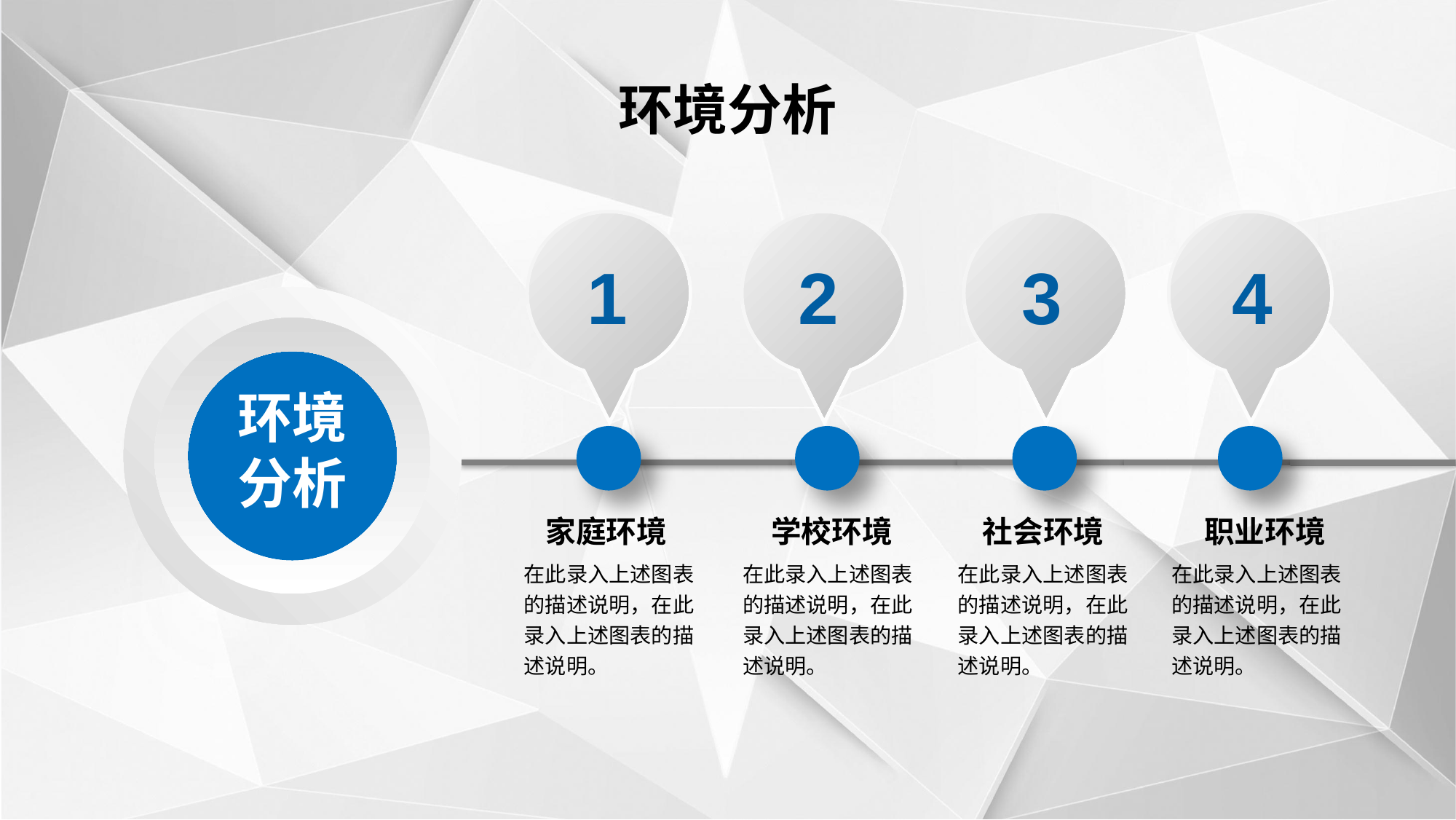

环境分析

1
2
3
4

环境
分析

家庭环境
学校环境
社会环境
职业环境
在此录入上述图表的描述说明，在此录入上述图表的描述说明。
在此录入上述图表的描述说明，在此录入上述图表的描述说明。
在此录入上述图表的描述说明，在此录入上述图表的描述说明。
在此录入上述图表的描述说明，在此录入上述图表的描述说明。
延迟符